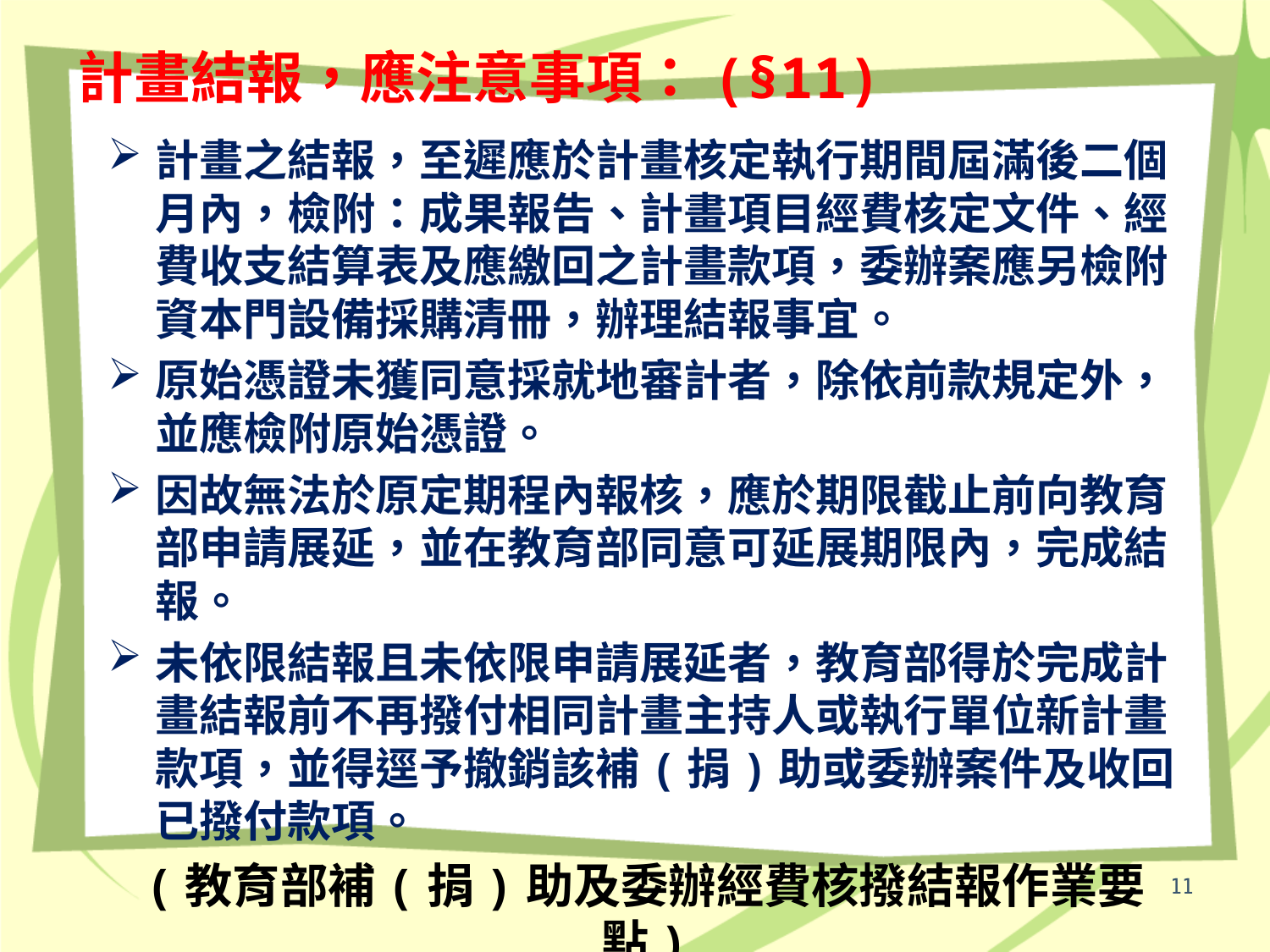

# 計畫結報，應注意事項：(§11)
計畫之結報，至遲應於計畫核定執行期間屆滿後二個月內，檢附：成果報告、計畫項目經費核定文件、經費收支結算表及應繳回之計畫款項，委辦案應另檢附資本門設備採購清冊，辦理結報事宜。
原始憑證未獲同意採就地審計者，除依前款規定外，並應檢附原始憑證。
因故無法於原定期程內報核，應於期限截止前向教育部申請展延，並在教育部同意可延展期限內，完成結報。
未依限結報且未依限申請展延者，教育部得於完成計畫結報前不再撥付相同計畫主持人或執行單位新計畫款項，並得逕予撤銷該補(捐)助或委辦案件及收回已撥付款項。
(教育部補(捐)助及委辦經費核撥結報作業要點)

(教育部補(捐)助及委辦經費核撥結報作業要點)
11